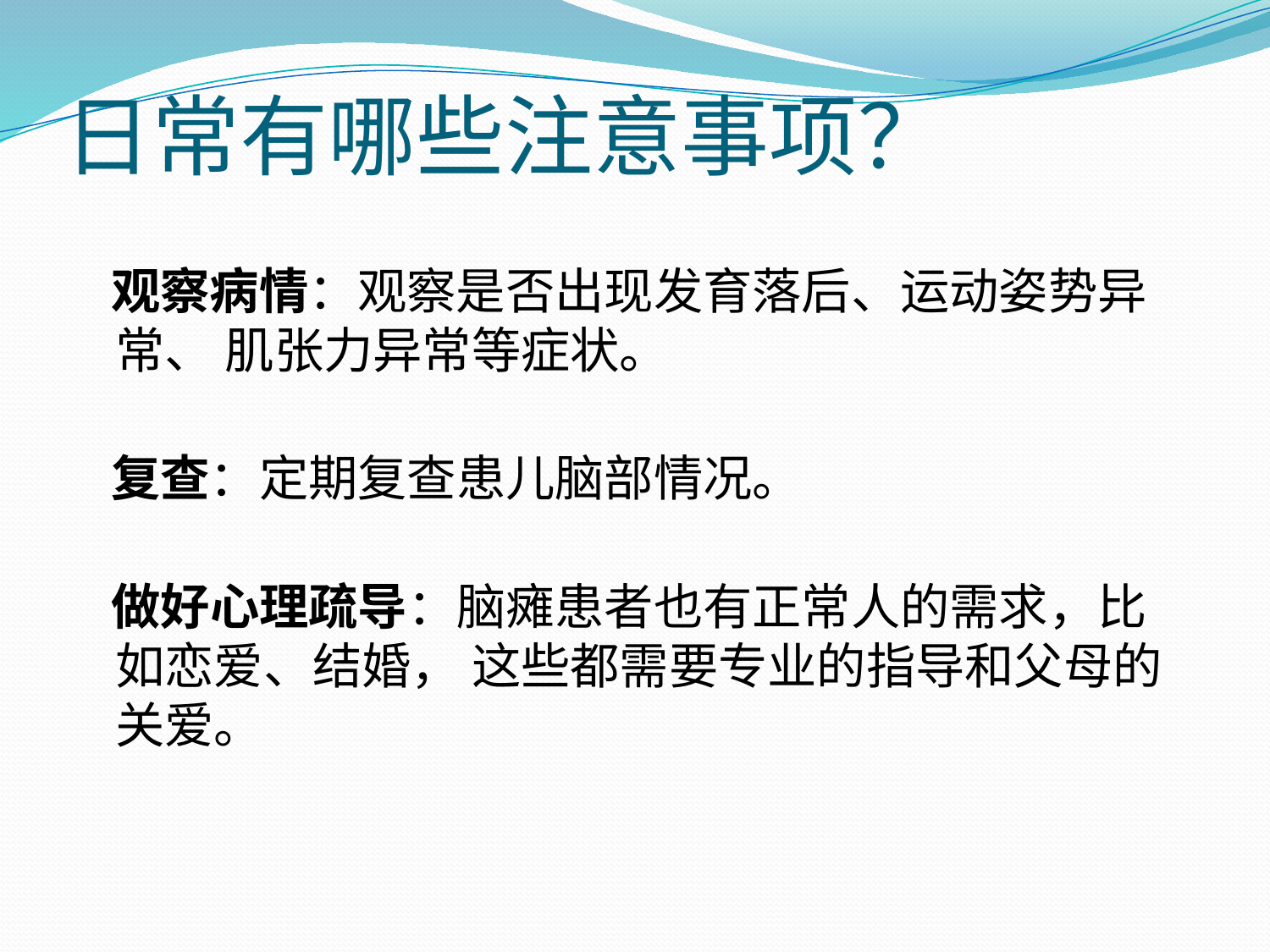

# 日常有哪些注意事项？
  观察病情：观察是否出现发育落后、运动姿势异常、 肌张力异常等症状。
  复查：定期复查患儿脑部情况。
  做好心理疏导：脑瘫患者也有正常人的需求，比如恋爱、结婚， 这些都需要专业的指导和父母的关爱。